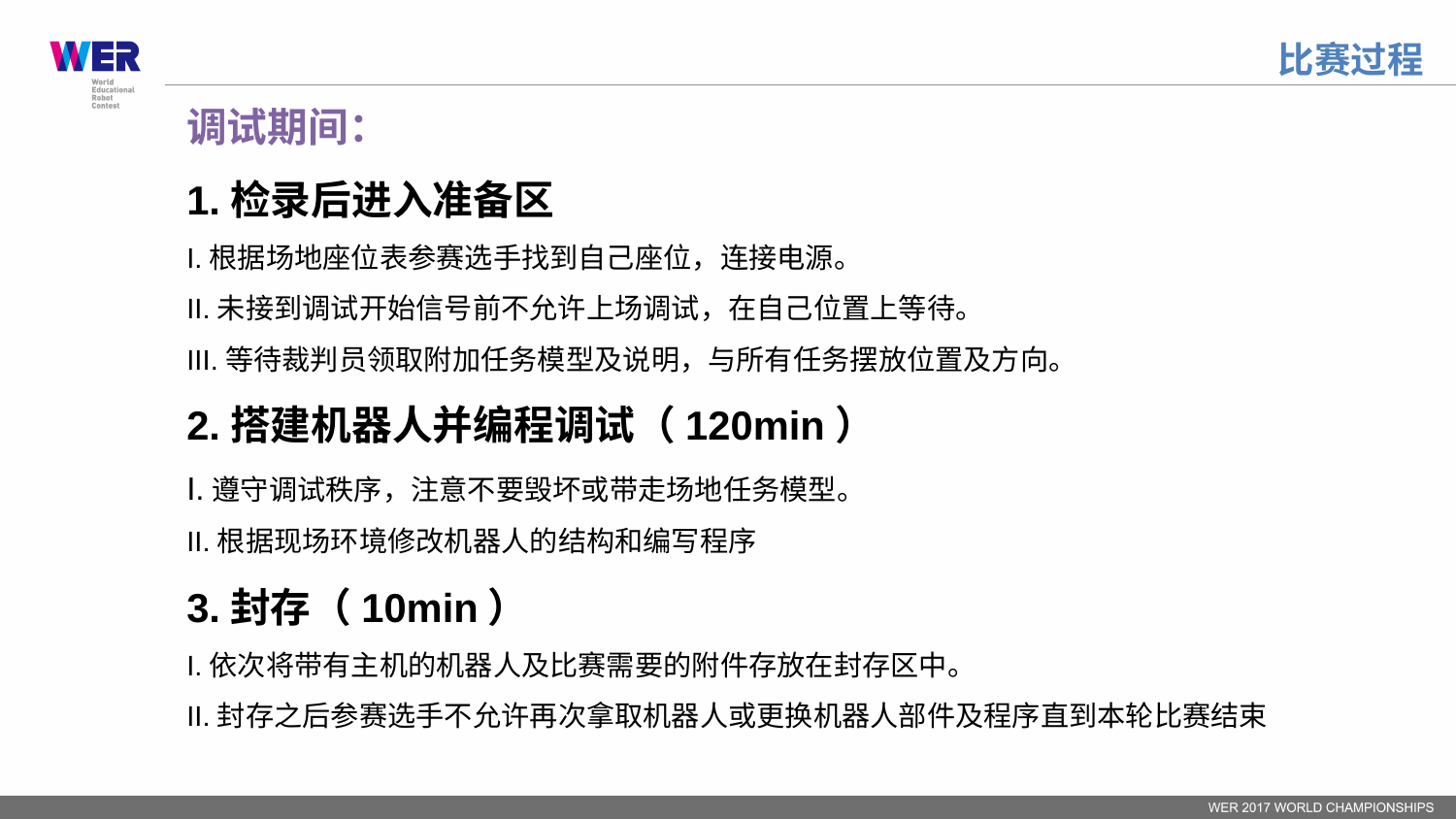

比赛过程
调试期间：
1.检录后进入准备区
I.根据场地座位表参赛选手找到自己座位，连接电源。
II.未接到调试开始信号前不允许上场调试，在自己位置上等待。
III.等待裁判员领取附加任务模型及说明，与所有任务摆放位置及方向。
2.搭建机器人并编程调试（120min）
I.遵守调试秩序，注意不要毁坏或带走场地任务模型。
II.根据现场环境修改机器人的结构和编写程序
3.封存（10min）
I.依次将带有主机的机器人及比赛需要的附件存放在封存区中。
II.封存之后参赛选手不允许再次拿取机器人或更换机器人部件及程序直到本轮比赛结束

21